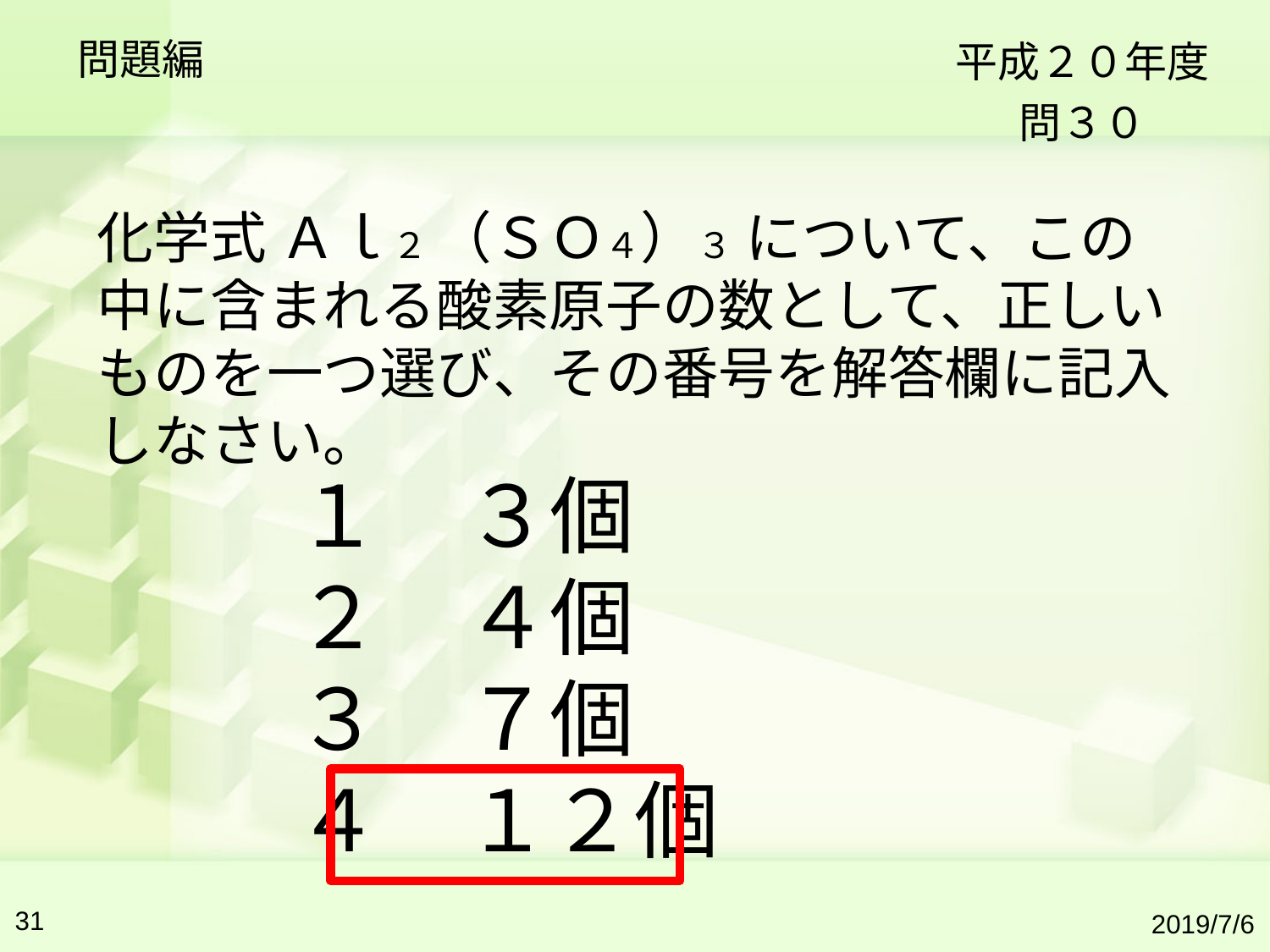

問題編
平成２０年度
問３０
化学式 Ａｌ２ （ＳＯ４）３ について、この中に含まれる酸素原子の数として、正しいものを一つ選び、その番号を解答欄に記入しなさい。
１　３個
２　４個
３　７個
４　１２個

31
2019/7/6